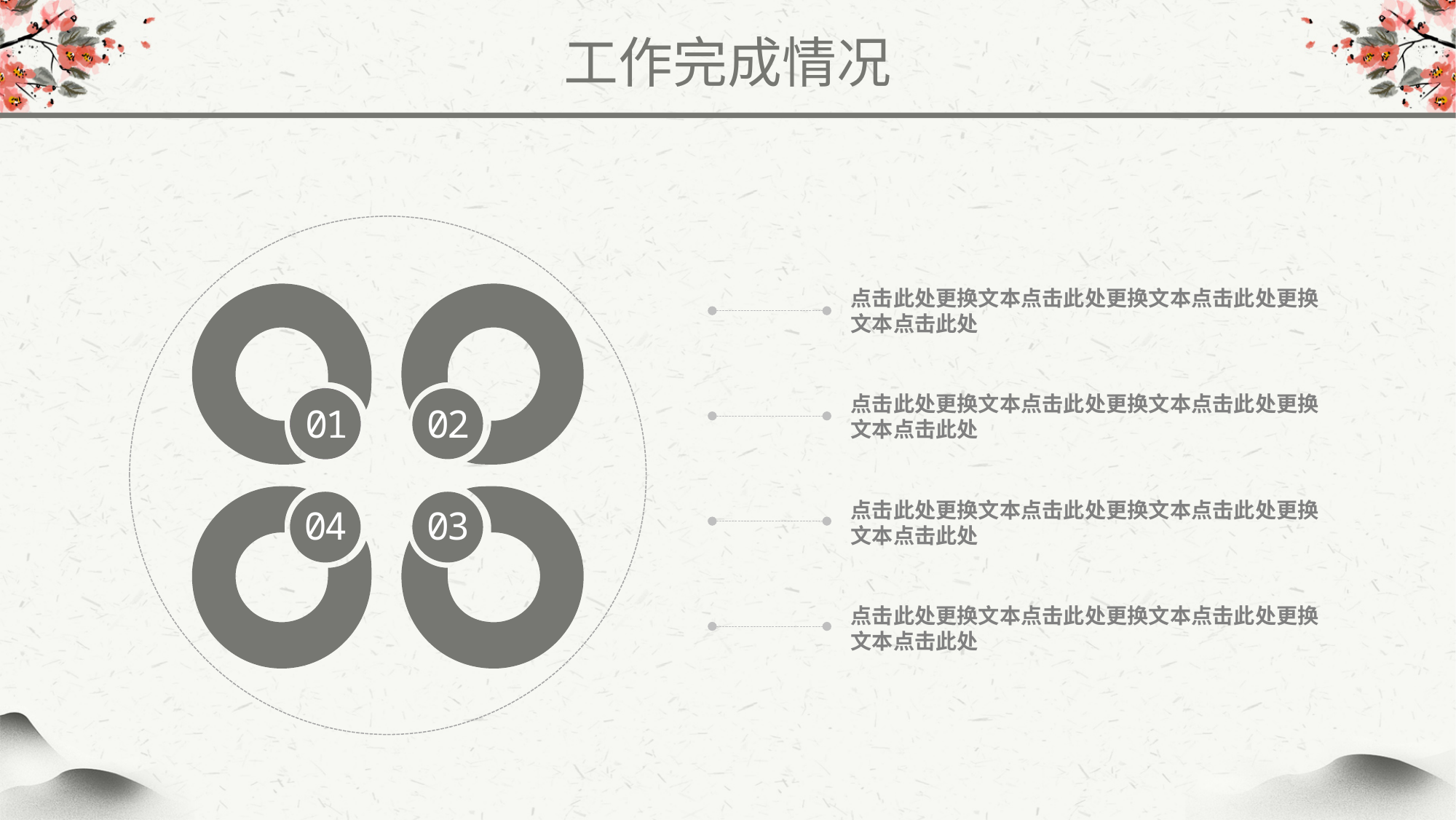

工作完成情况

01

02

04

03
点击此处更换文本点击此处更换文本点击此处更换文本点击此处
点击此处更换文本点击此处更换文本点击此处更换文本点击此处
点击此处更换文本点击此处更换文本点击此处更换文本点击此处
点击此处更换文本点击此处更换文本点击此处更换文本点击此处